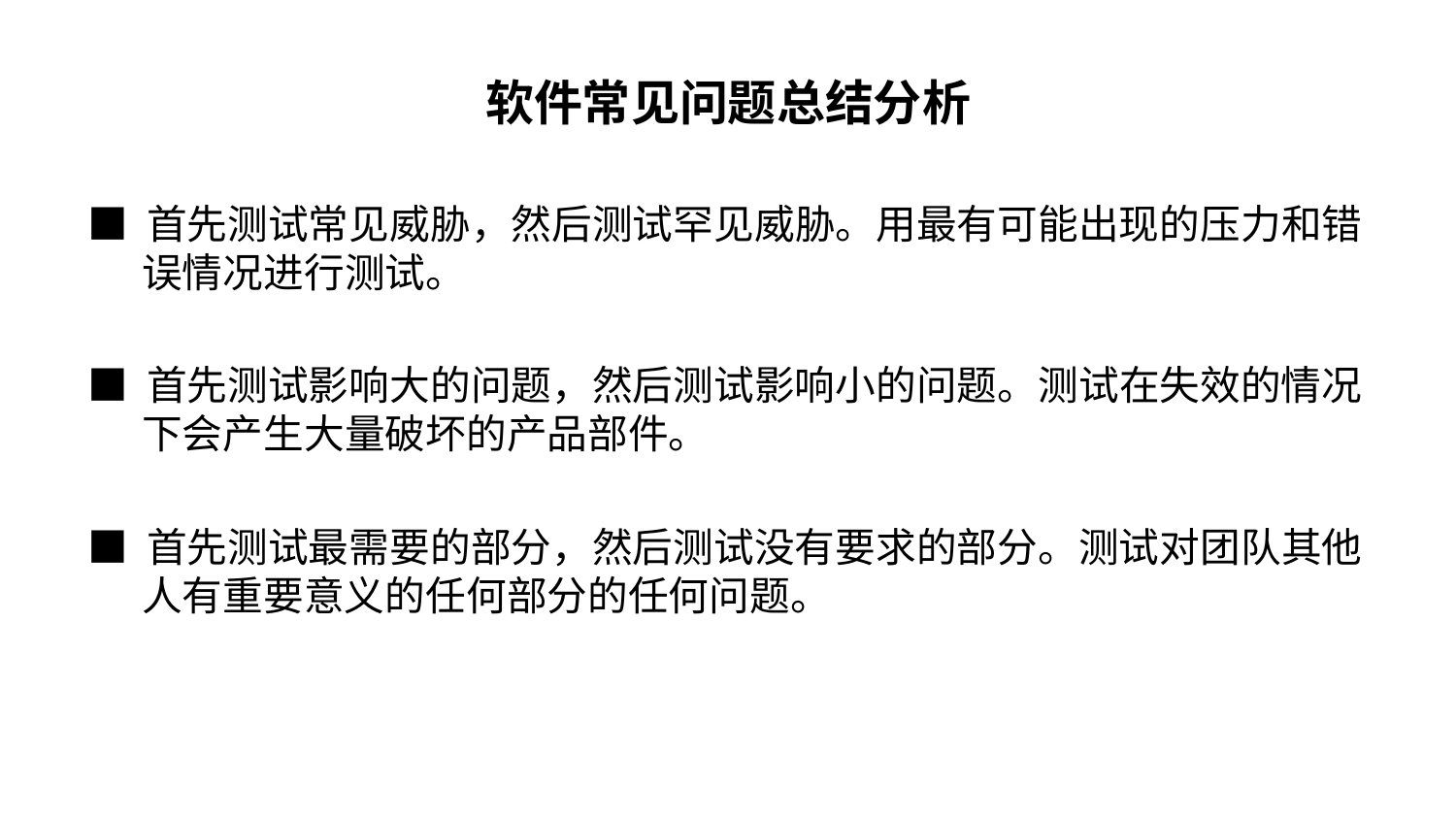

# 软件常见问题总结分析
■ 首先测试常见威胁，然后测试罕见威胁。用最有可能出现的压力和错误情况进行测试。

■ 首先测试影响大的问题，然后测试影响小的问题。测试在失效的情况下会产生大量破坏的产品部件。

■ 首先测试最需要的部分，然后测试没有要求的部分。测试对团队其他人有重要意义的任何部分的任何问题。